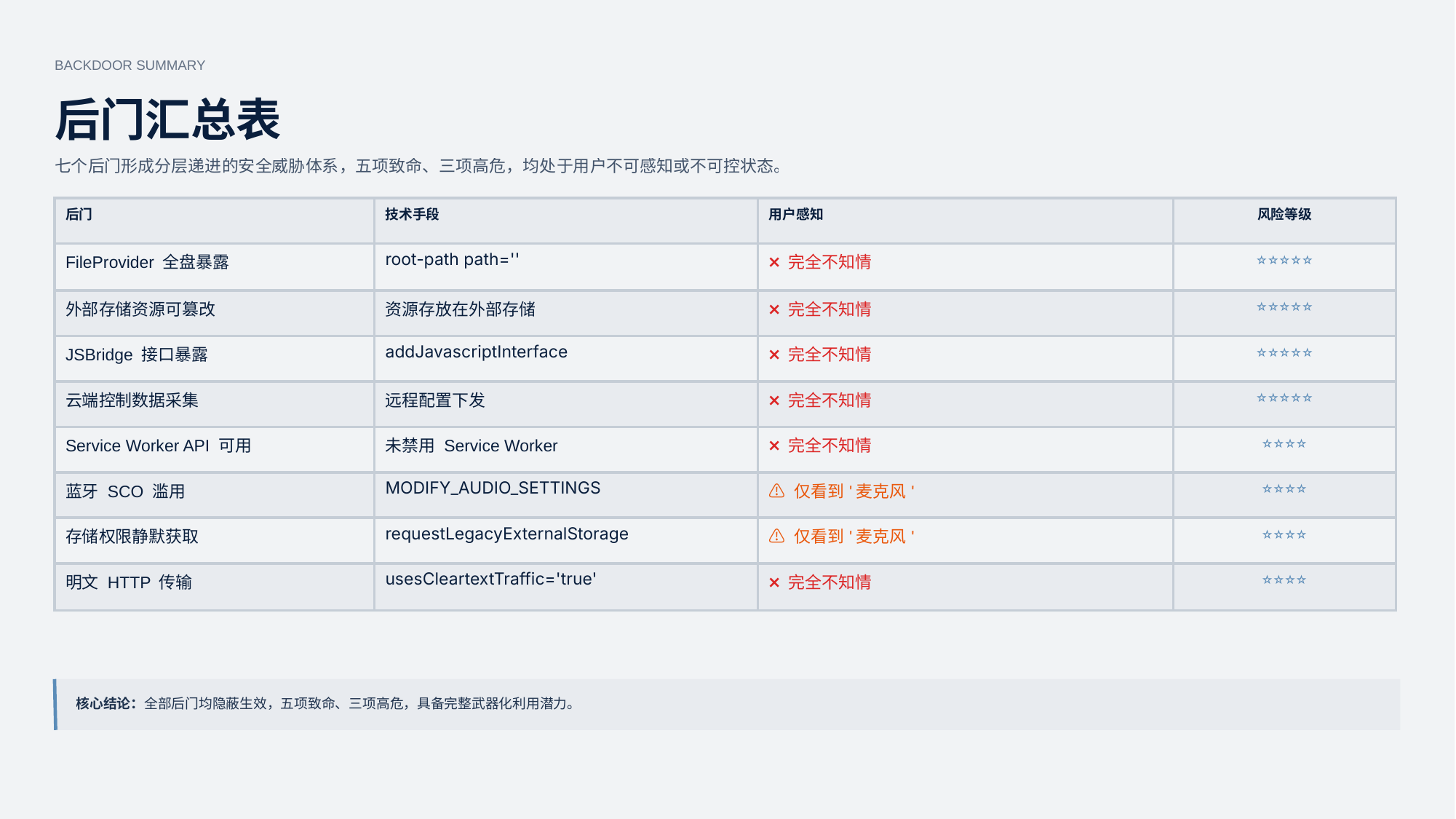

BACKDOOR SUMMARY
后门汇总表
七个后门形成分层递进的安全威胁体系，五项致命、三项高危，均处于用户不可感知或不可控状态。
| 后门 | 技术手段 | 用户感知 | 风险等级 |
| --- | --- | --- | --- |
| FileProvider 全盘暴露 | root-path path='' | ❌ 完全不知情 | ⭐⭐⭐⭐⭐ |
| 外部存储资源可篡改 | 资源存放在外部存储 | ❌ 完全不知情 | ⭐⭐⭐⭐⭐ |
| JSBridge 接口暴露 | addJavascriptInterface | ❌ 完全不知情 | ⭐⭐⭐⭐⭐ |
| 云端控制数据采集 | 远程配置下发 | ❌ 完全不知情 | ⭐⭐⭐⭐⭐ |
| Service Worker API 可用 | 未禁用 Service Worker | ❌ 完全不知情 | ⭐⭐⭐⭐ |
| 蓝牙 SCO 滥用 | MODIFY\_AUDIO\_SETTINGS | ⚠️ 仅看到'麦克风' | ⭐⭐⭐⭐ |
| 存储权限静默获取 | requestLegacyExternalStorage | ⚠️ 仅看到'麦克风' | ⭐⭐⭐⭐ |
| 明文 HTTP 传输 | usesCleartextTraffic='true' | ❌ 完全不知情 | ⭐⭐⭐⭐ |

核心结论：全部后门均隐蔽生效，五项致命、三项高危，具备完整武器化利用潜力。